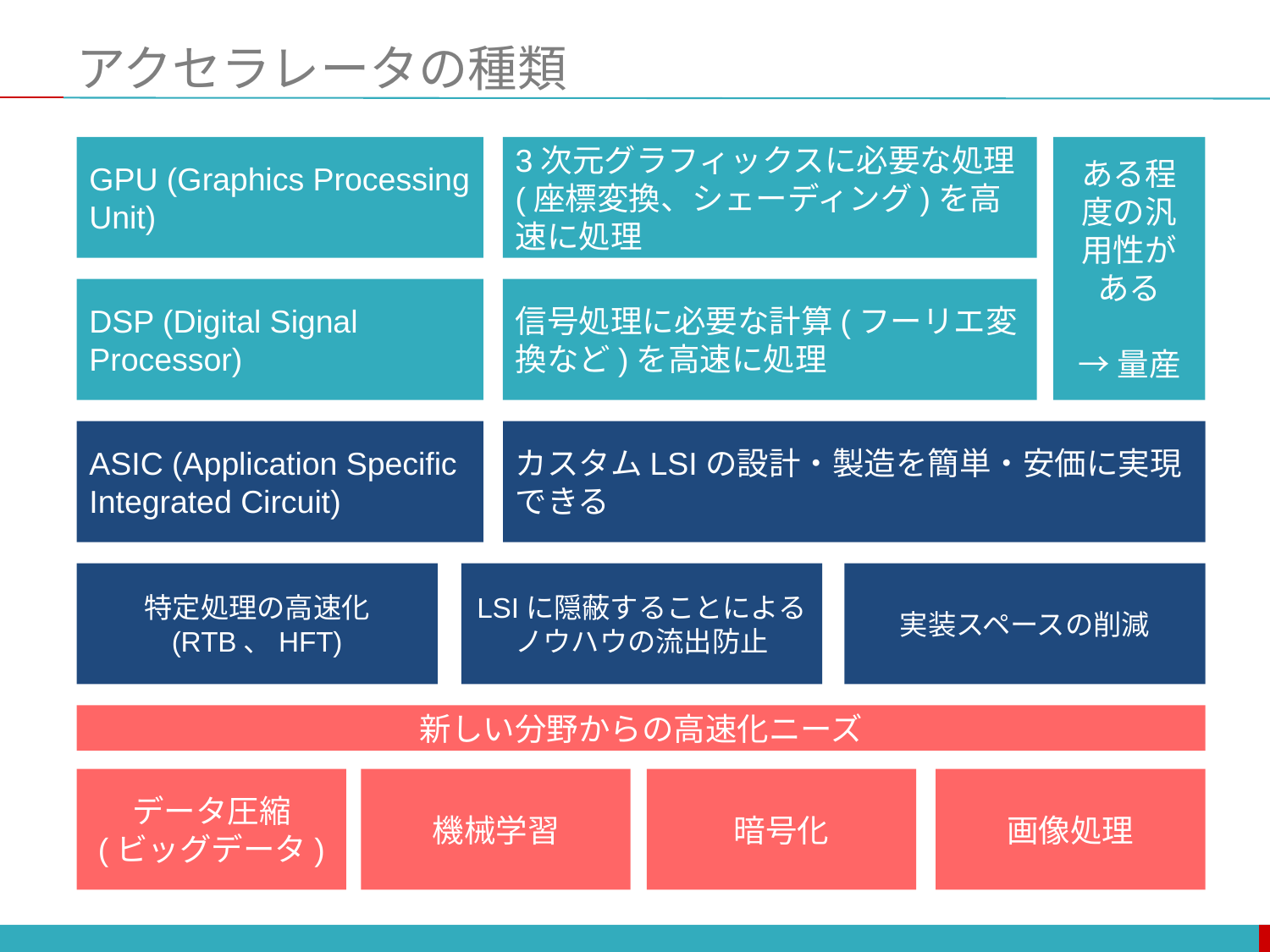

# アクセラレータの種類
GPU (Graphics Processing Unit)
3次元グラフィックスに必要な処理(座標変換、シェーディング)を高速に処理
ある程度の汎用性がある

→量産
DSP (Digital Signal Processor)
信号処理に必要な計算(フーリエ変換など)を高速に処理
ASIC (Application Specific Integrated Circuit)
カスタムLSIの設計・製造を簡単・安価に実現できる
特定処理の高速化
(RTB、HFT)
LSIに隠蔽することによるノウハウの流出防止
実装スペースの削減
新しい分野からの高速化ニーズ
データ圧縮
(ビッグデータ)
機械学習
暗号化
画像処理